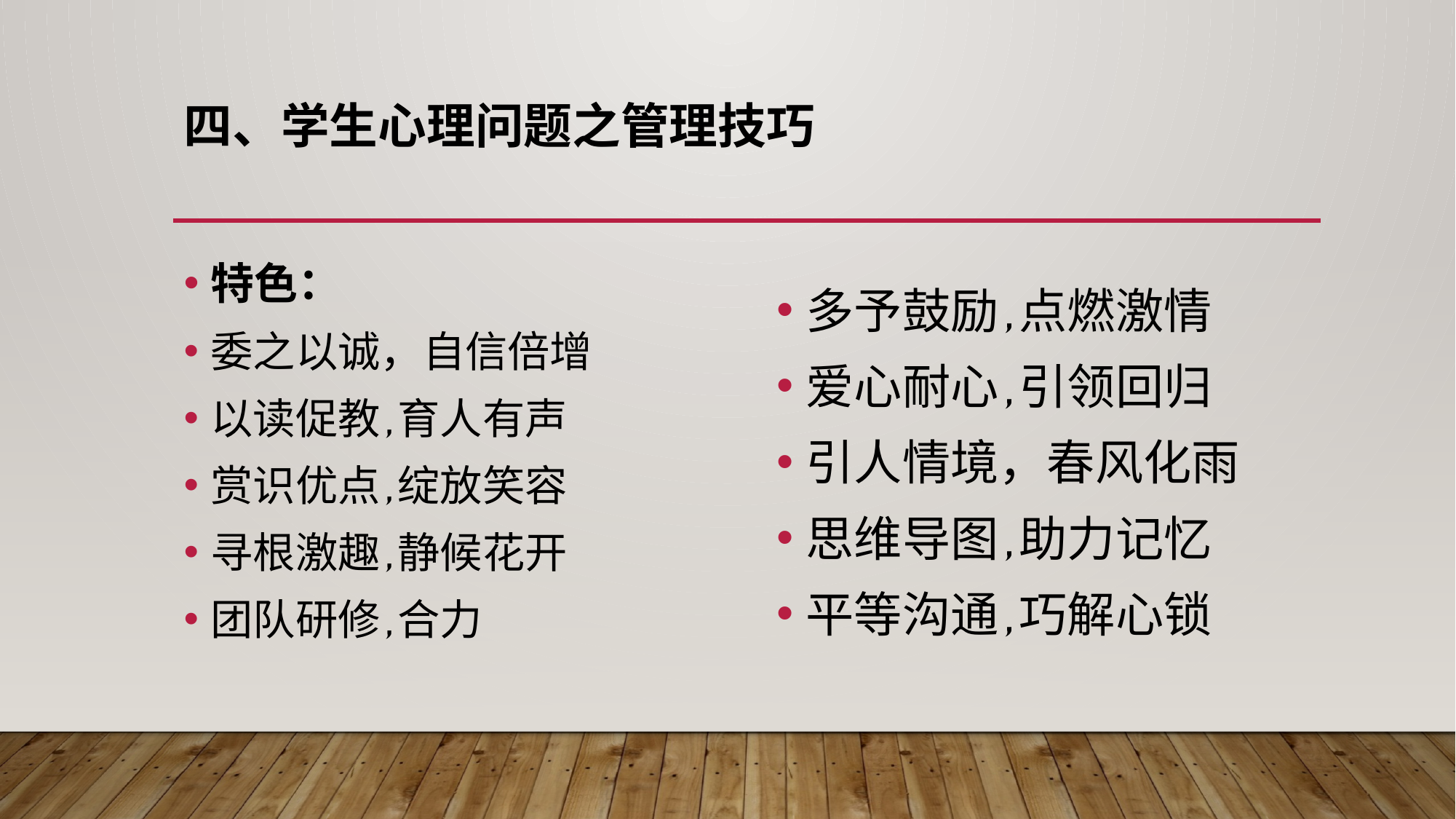

# 四、学生心理问题之管理技巧
特色：
委之以诚，自信倍增
以读促教,育人有声
赏识优点,绽放笑容
寻根激趣,静候花开
团队研修,合力

多予鼓励,点燃激情
爱心耐心,引领回归
引人情境，春风化雨
思维导图,助力记忆
平等沟通,巧解心锁